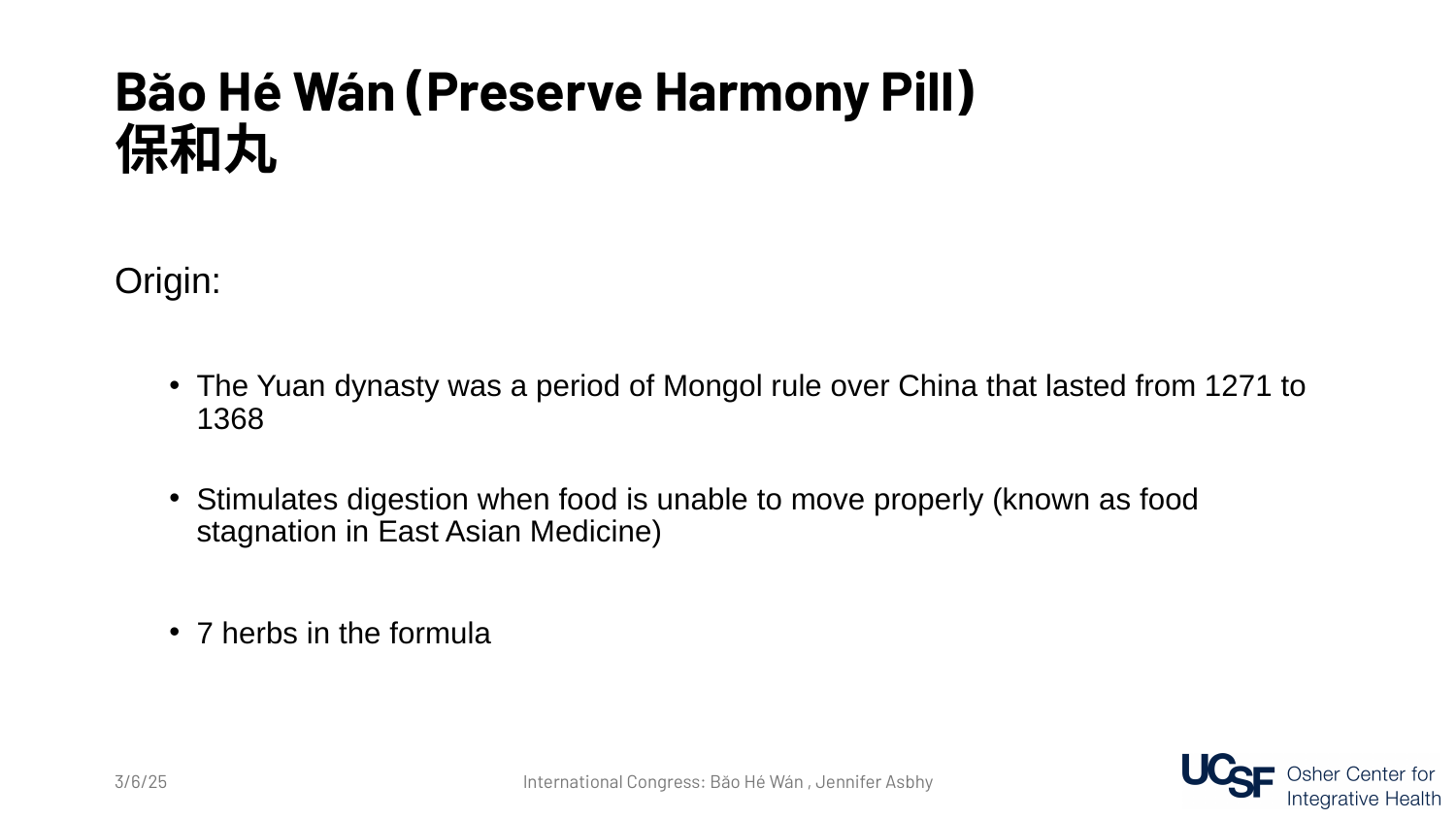

# Băo Hé Wán (Preserve Harmony Pill) 保和丸
Origin:

The Yuan dynasty was a period of Mongol rule over China that lasted from 1271 to 1368

Stimulates digestion when food is unable to move properly (known as food stagnation in East Asian Medicine)

7 herbs in the formula
3/6/25
International Congress: Băo Hé Wán , Jennifer Asbhy